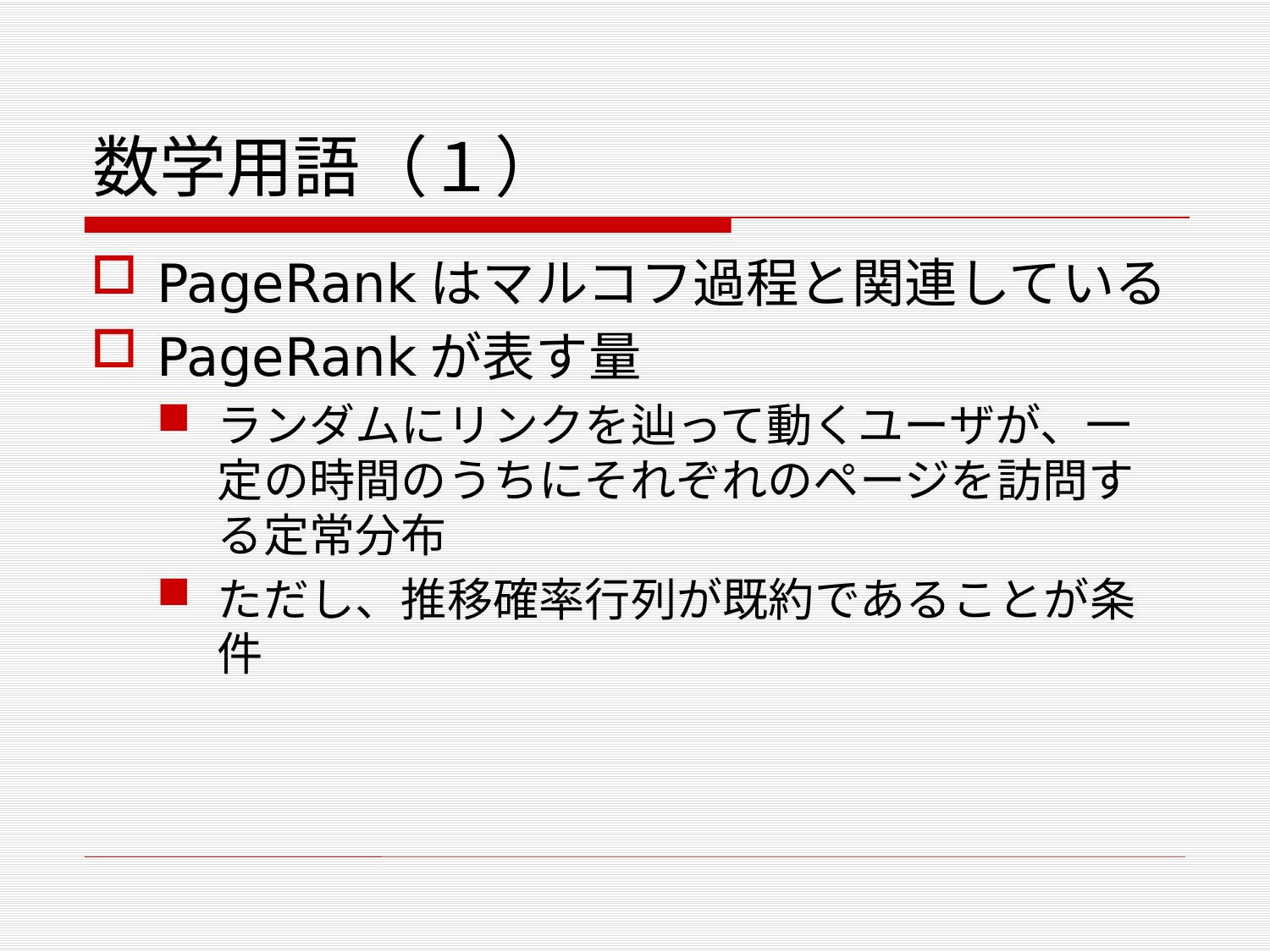

# 数学用語（１）
PageRankはマルコフ過程と関連している
PageRankが表す量
ランダムにリンクを辿って動くユーザが、一定の時間のうちにそれぞれのページを訪問する定常分布
ただし、推移確率行列が既約であることが条件